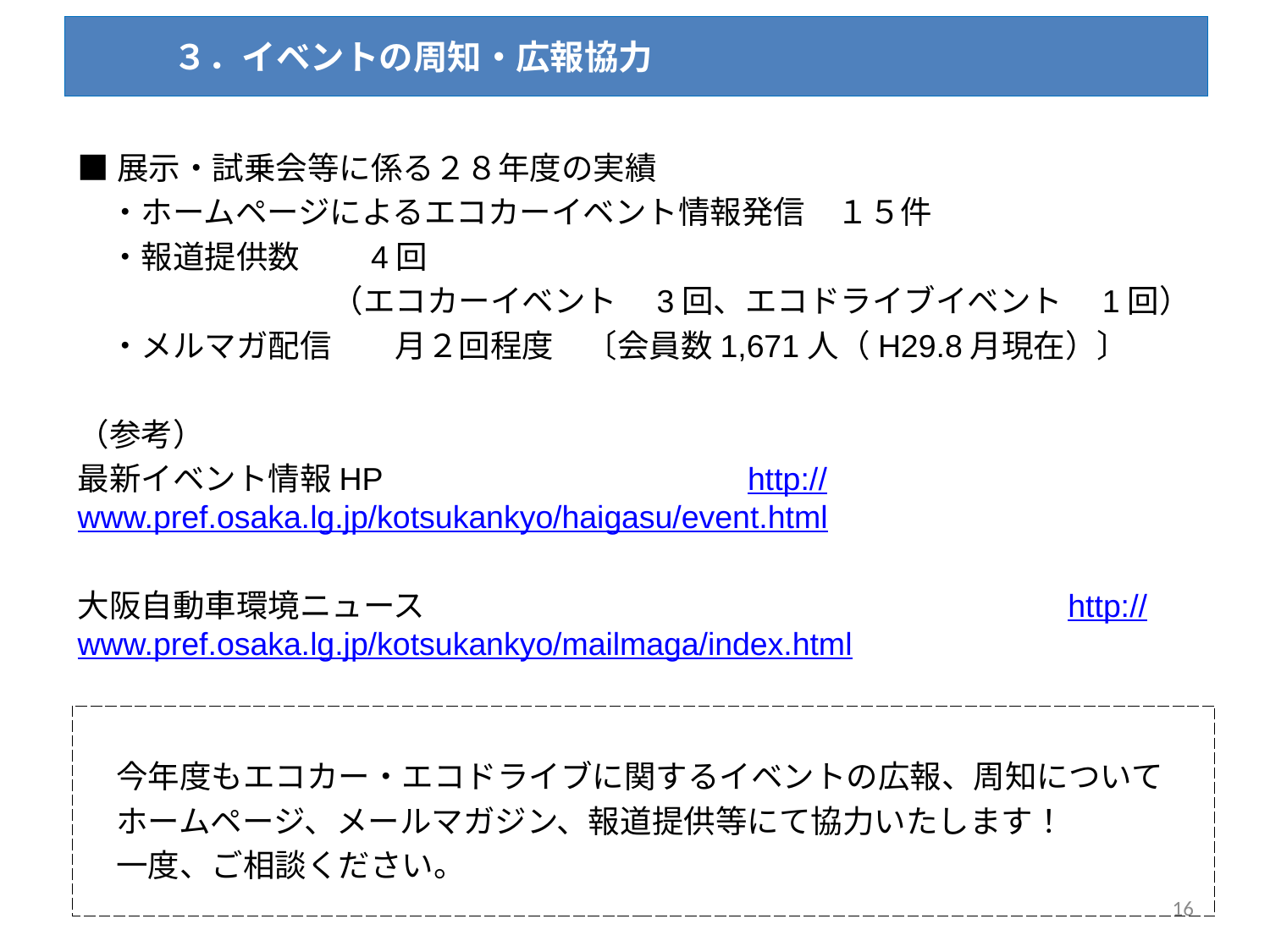

# ３．イベントの周知・広報協力
■展示・試乗会等に係る２８年度の実績
　・ホームページによるエコカーイベント情報発信　１５件
　・報道提供数　　4回
　　　　　　　　（エコカーイベント　3回、エコドライブイベント　1回）
　・メルマガ配信　　月２回程度　〔会員数1,671人（H29.8月現在）〕

（参考）
最新イベント情報HP　　　　　　　　　　　http://www.pref.osaka.lg.jp/kotsukankyo/haigasu/event.html

大阪自動車環境ニュース　　　　　　　　　　　　　　　　　　　　http://www.pref.osaka.lg.jp/kotsukankyo/mailmaga/index.html

　今年度もエコカー・エコドライブに関するイベントの広報、周知について
　ホームページ、メールマガジン、報道提供等にて協力いたします！
　一度、ご相談ください。

16